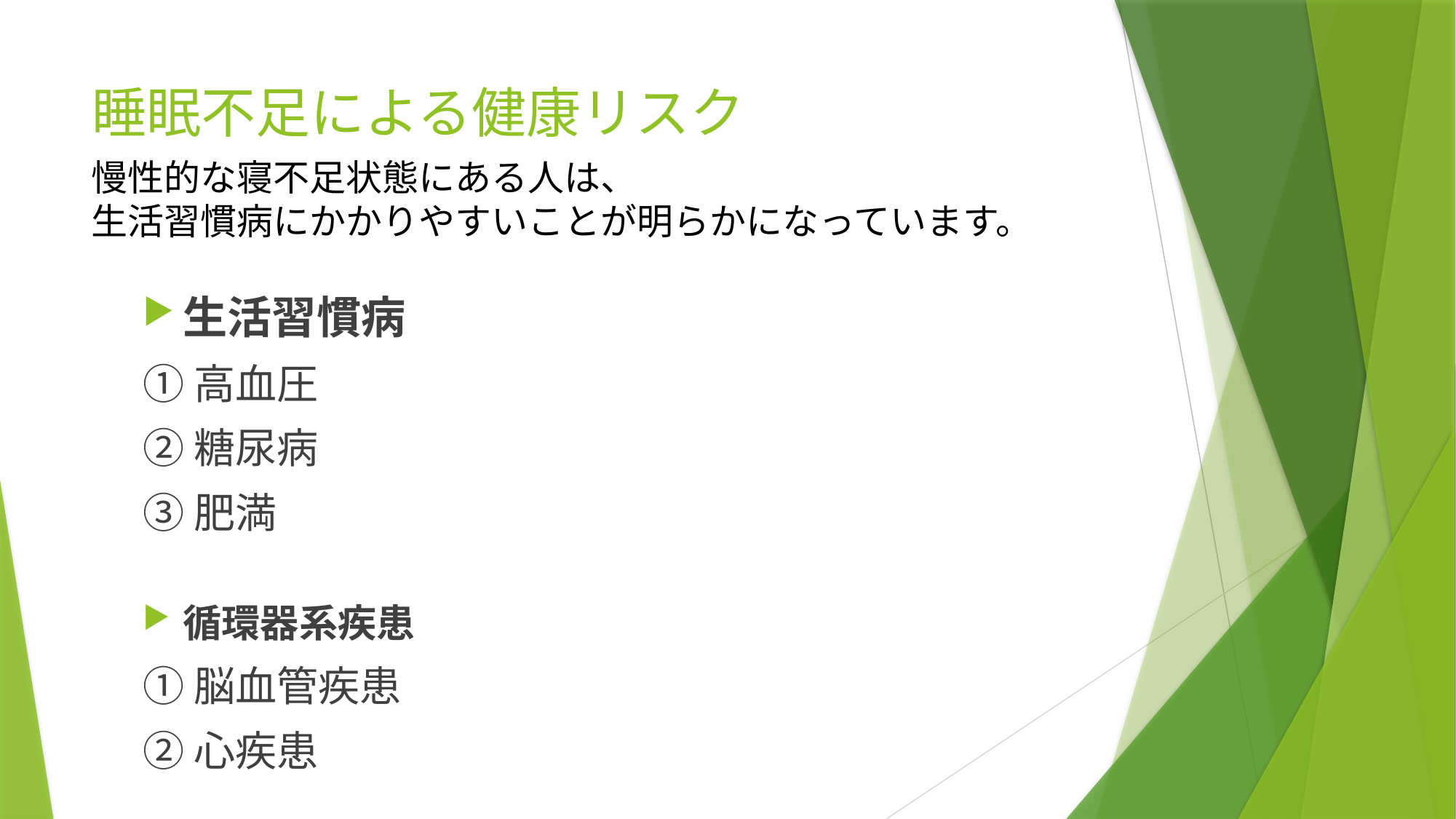

# 睡眠不足による健康リスク
慢性的な寝不足状態にある人は、
生活習慣病にかかりやすいことが明らかになっています。

生活習慣病
①高血圧
②糖尿病
③肥満

循環器系疾患
①脳血管疾患
②心疾患